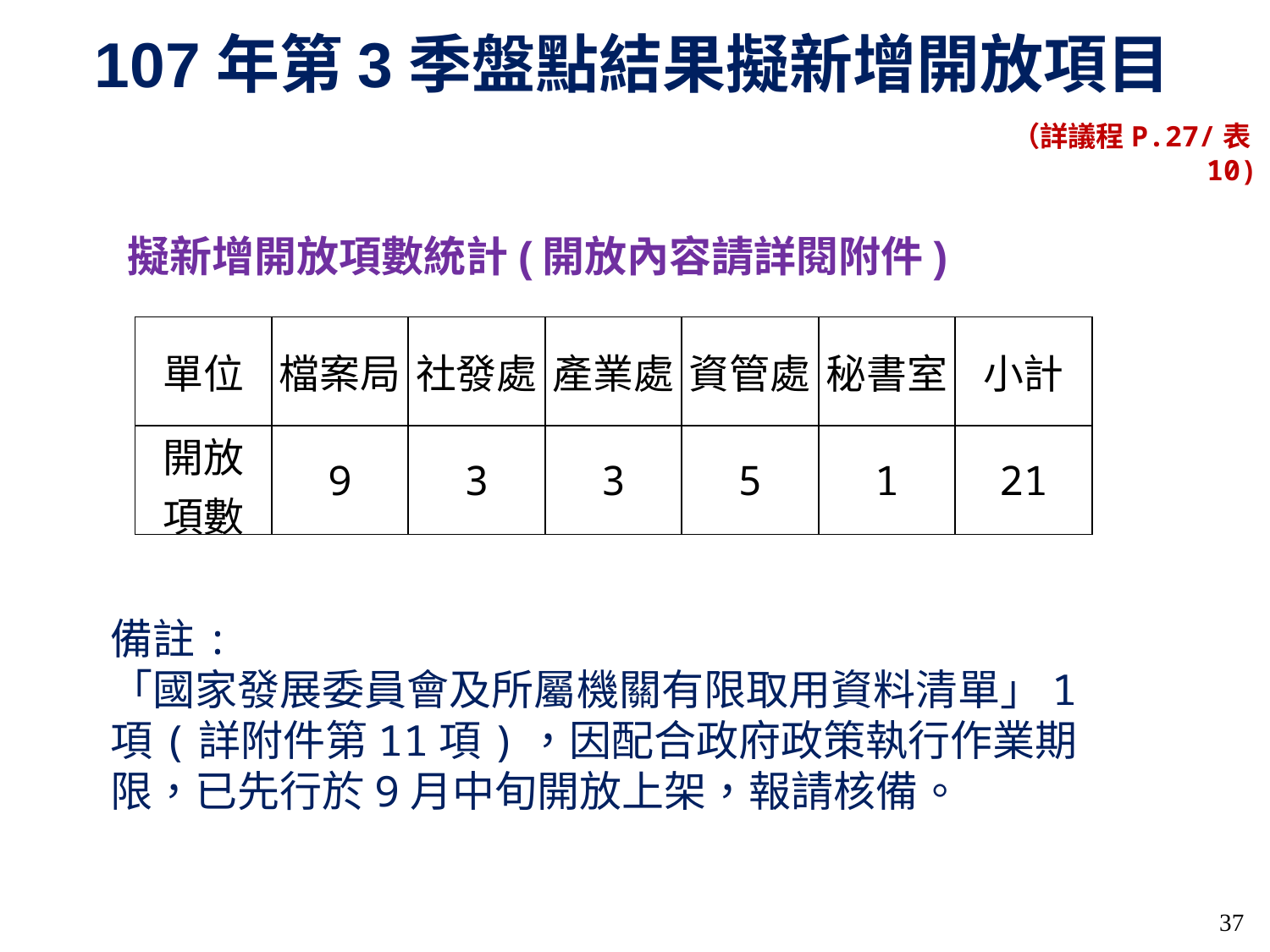

107年第3季盤點結果擬新增開放項目
（詳議程P.27/表10)
擬新增開放項數統計(開放內容請詳閱附件)
| 單位 | 檔案局 | 社發處 | 產業處 | 資管處 | 秘書室 | 小計 |
| --- | --- | --- | --- | --- | --- | --- |
| 開放 項數 | 9 | 3 | 3 | 5 | 1 | 21 |
備註:
「國家發展委員會及所屬機關有限取用資料清單」1項(詳附件第11項)，因配合政府政策執行作業期限，已先行於9月中旬開放上架，報請核備。
37